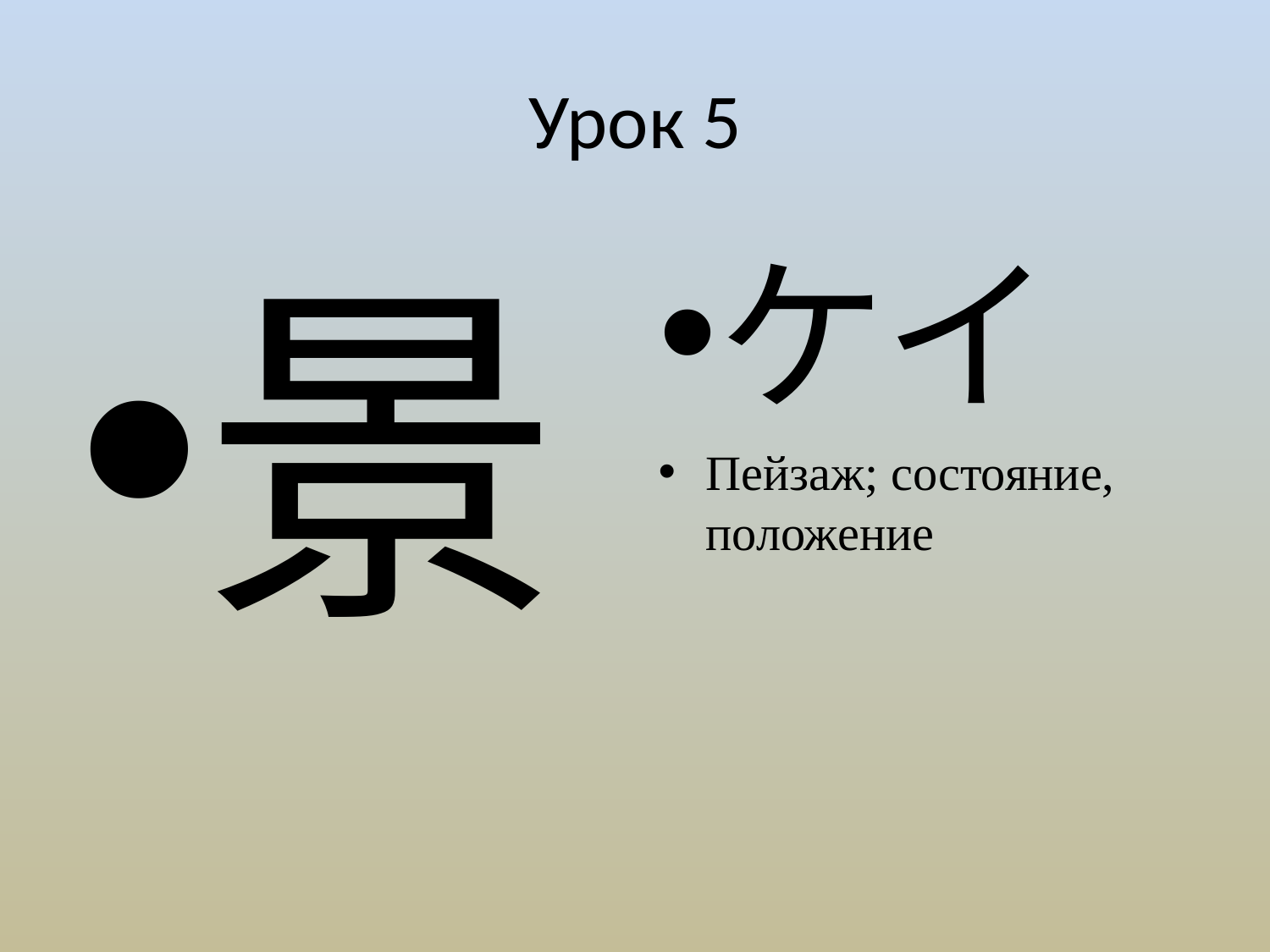

# Урок 5
景

ケイ
Пейзаж; состояние, положение